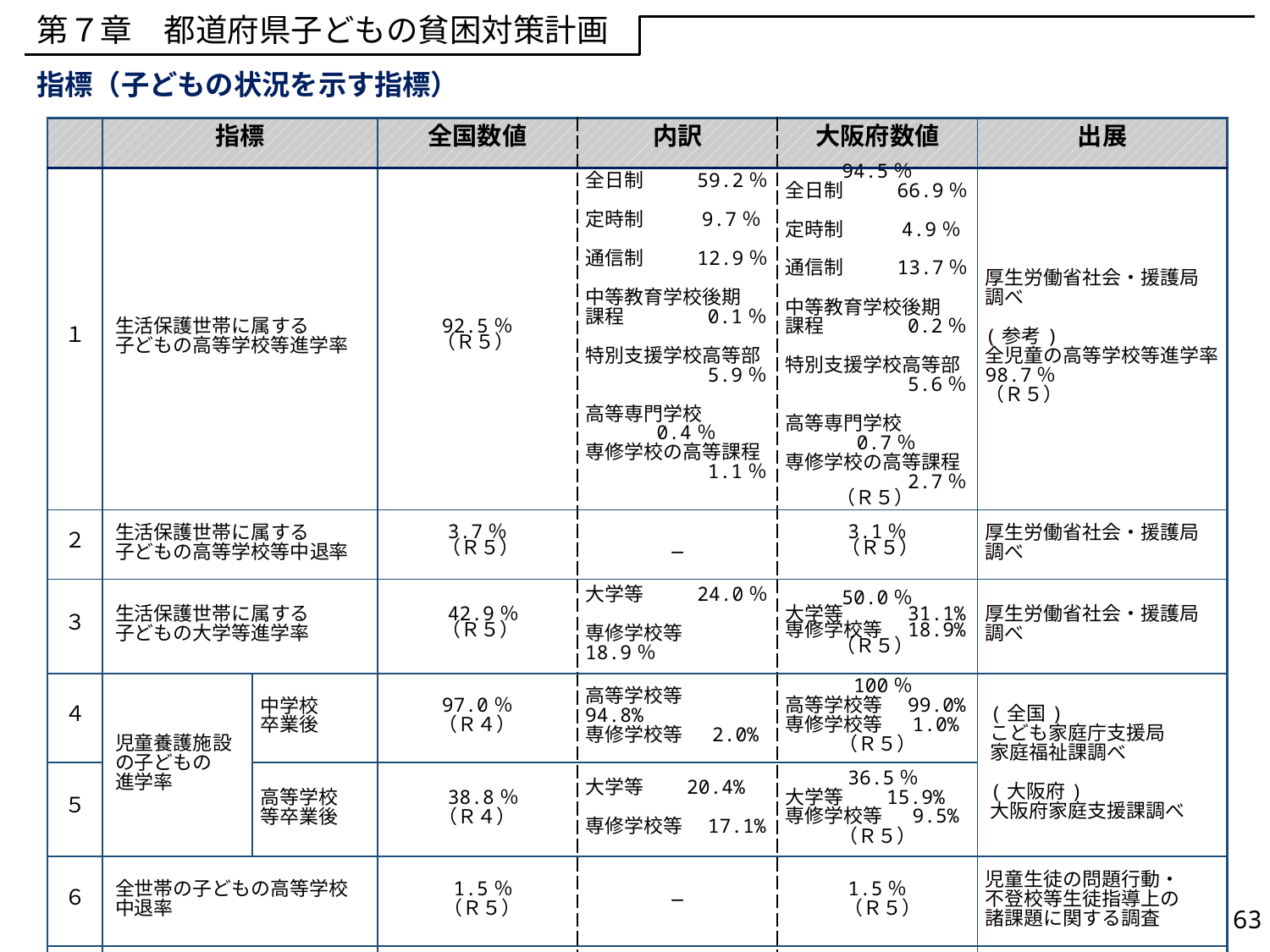

第７章　都道府県子どもの貧困対策計画
指標（子どもの状況を示す指標）
|  | 指標 |  | 全国数値 | 内訳 | 大阪府数値 | 出展 |
| --- | --- | --- | --- | --- | --- | --- |
| １ | 生活保護世帯に属する 子どもの高等学校等進学率 |  | 92.5％ （Ｒ５） | 全日制 　　59.2％ 定時制 　　 9.7％ 　 通信制 　　 12.9％ 　 中等教育学校後期 課程　　　　0.1％　 特別支援学校高等部 　　　　　　5.9％　　 高等専門学校 0.4％ 専修学校の高等課程 　　　　　　1.1％ | 94.5％ 全日制 　　66.9％ 定時制 　　 4.9％ 　 通信制 　　 13.7％ 　 中等教育学校後期 課程　　　　0.2％　 特別支援学校高等部 　　　　　　5.6％　　 高等専門学校 0.7％ 専修学校の高等課程 　　　　　　2.7％ （Ｒ５） | 厚生労働省社会・援護局 調べ   (参考) 全児童の高等学校等進学率 98.7％ （Ｒ５） |
| ２ | 生活保護世帯に属する 子どもの高等学校等中退率 |  | 3.7％ （Ｒ５） | ― | 3.1％ （Ｒ５） | 厚生労働省社会・援護局 調べ |
| ３ | 生活保護世帯に属する 子どもの大学等進学率 |  | 42.9％ （Ｒ５） | 大学等 　　 24.0％ 　 専修学校等　18.9％ | 50.0％ 大学等　　　31.1% 専修学校等　18.9% （Ｒ５） | 厚生労働省社会・援護局 調べ |
| ４ | 児童養護施設の子どもの 進学率 | 中学校 卒業後 | 97.0％ （Ｒ４） | 高等学校等 　94.8% 専修学校等　 2.0% | 100％ 高等学校等　99.0% 専修学校等　 1.0% （Ｒ５） | (全国) こども家庭庁支援局 家庭福祉課調べ   (大阪府) 大阪府家庭支援課調べ |
| ５ |  | 高等学校 等卒業後 | 38.8％ （Ｒ４） | 大学等　 20.4% 専修学校等　17.1% | 36.5％ 大学等　 15.9% 専修学校等　 9.5% （Ｒ５） |  |
| ６ | 全世帯の子どもの高等学校中退率 |  | 1.5％ （Ｒ５） | ― | 1.5％ （Ｒ５） | 児童生徒の問題行動・ 不登校等生徒指導上の 諸課題に関する調査 |
| ７ | 全世帯の子どもの大学 進学率 |  | 57.7％ （Ｒ５） | ― | 都道府県 データなし | 文科省「学校基本調査」 |
63